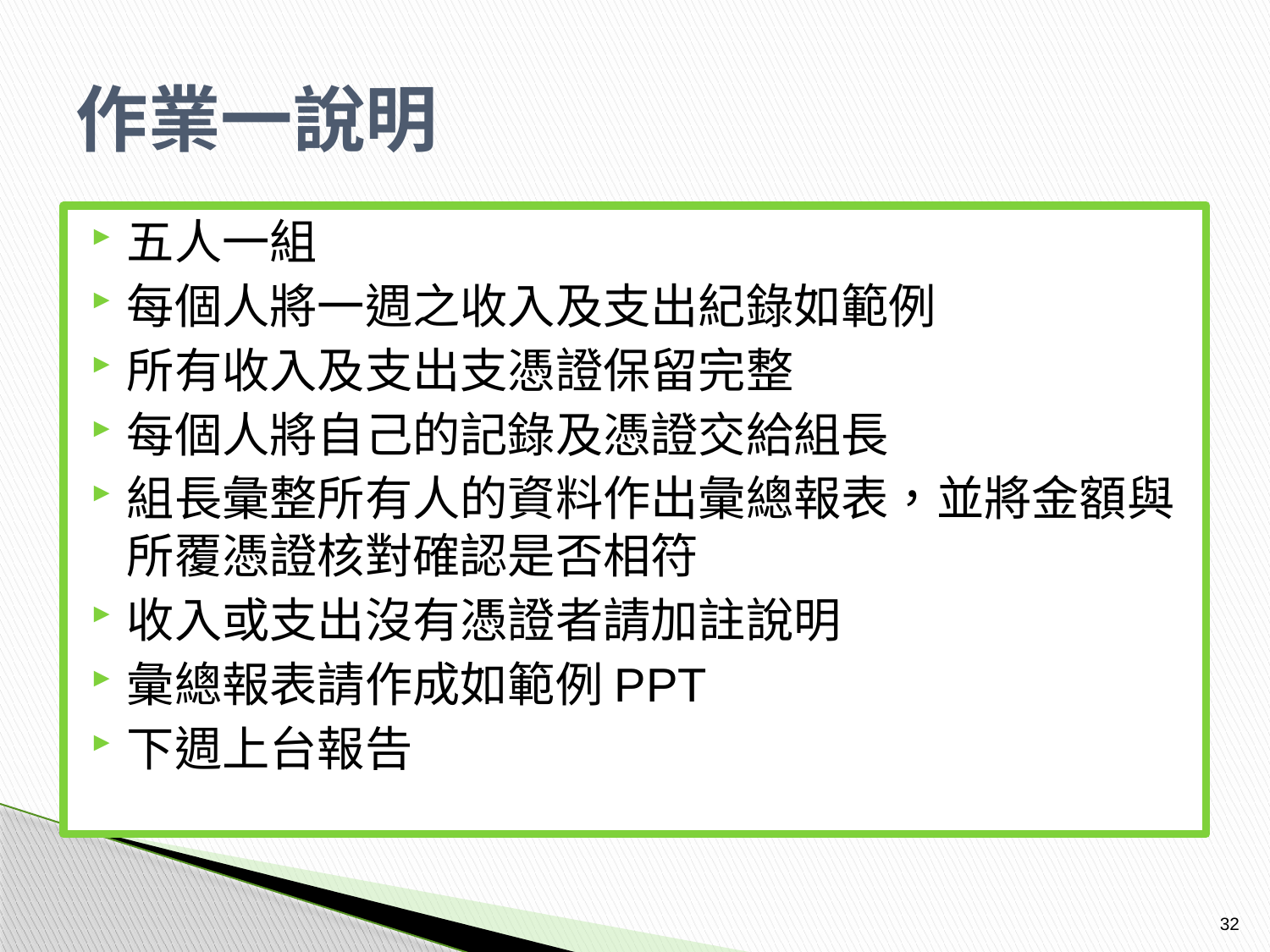

# 作業一說明
五人一組
每個人將一週之收入及支出紀錄如範例
所有收入及支出支憑證保留完整
每個人將自己的記錄及憑證交給組長
組長彙整所有人的資料作出彙總報表，並將金額與所覆憑證核對確認是否相符
收入或支出沒有憑證者請加註說明
彙總報表請作成如範例PPT
下週上台報告
32